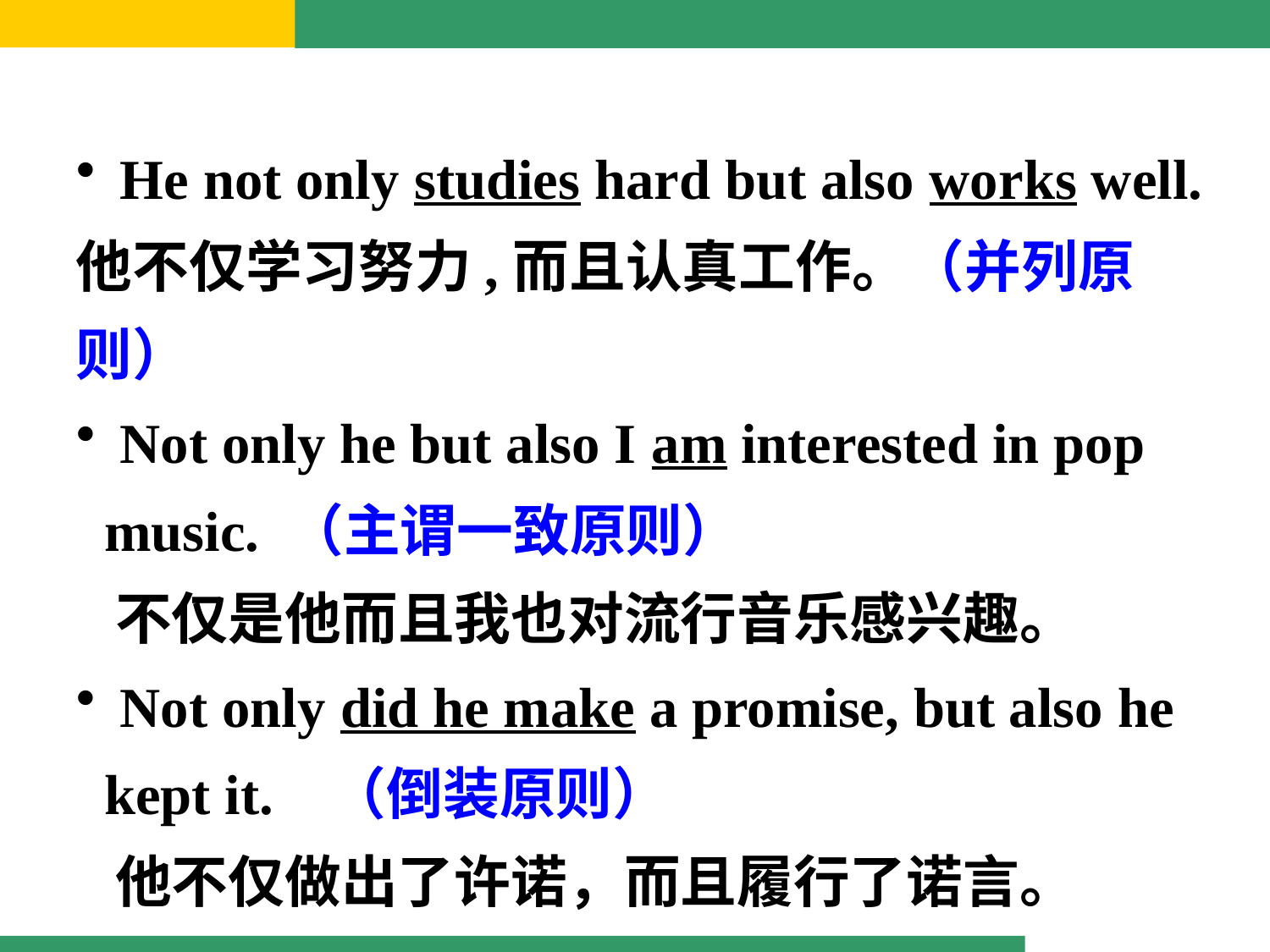

He not only studies hard but also works well.
他不仅学习努力,而且认真工作。（并列原则）
 Not only he but also I am interested in pop
  music. （主谓一致原则）
  不仅是他而且我也对流行音乐感兴趣。
 Not only did he make a promise, but also he
  kept it.	（倒装原则）
  他不仅做出了许诺，而且履行了诺言。